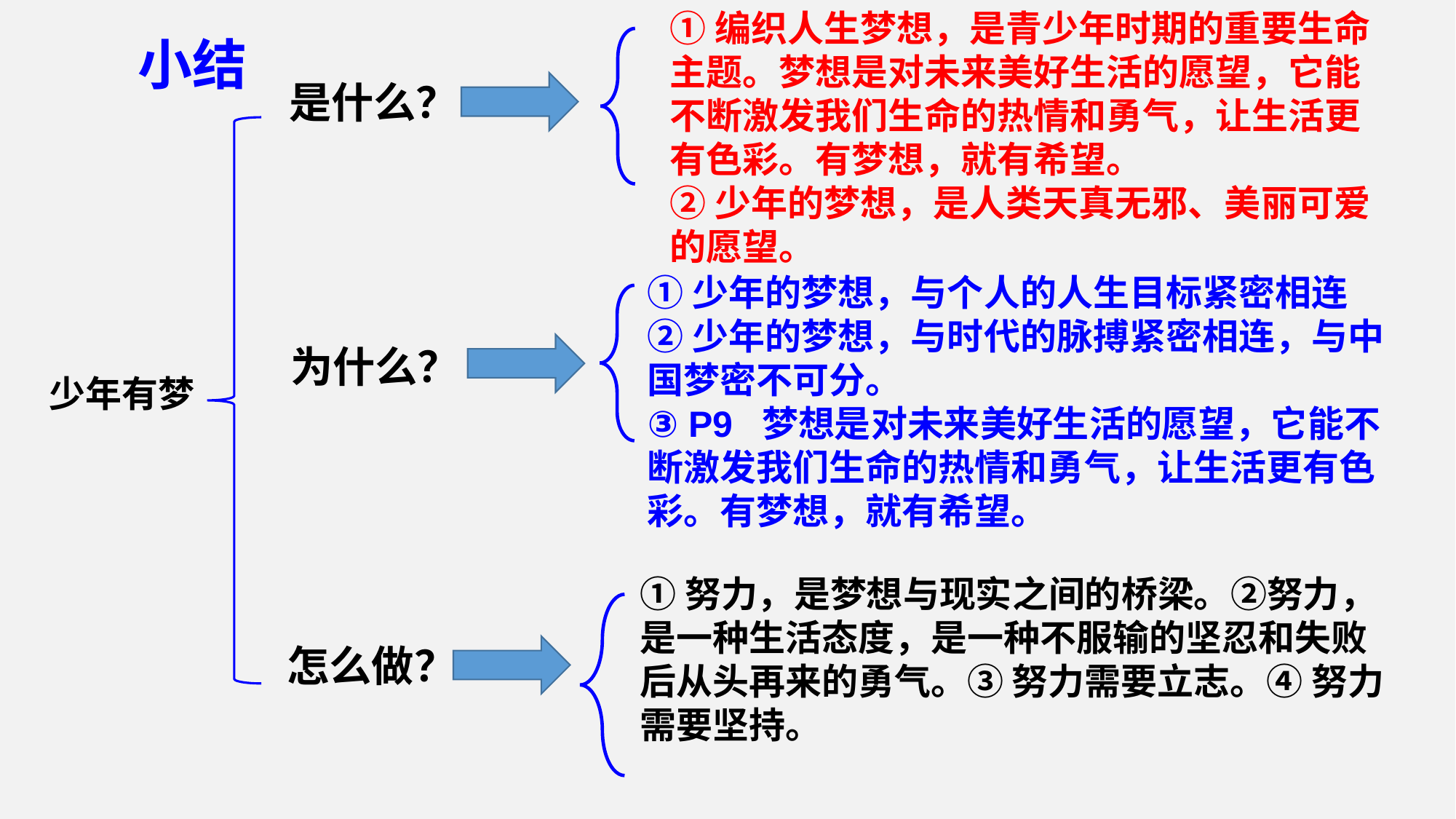

①编织人生梦想，是青少年时期的重要生命主题。梦想是对未来美好生活的愿望，它能不断激发我们生命的热情和勇气，让生活更有色彩。有梦想，就有希望。
②少年的梦想，是人类天真无邪、美丽可爱的愿望。

小结

是什么？

①少年的梦想，与个人的人生目标紧密相连
②少年的梦想，与时代的脉搏紧密相连，与中国梦密不可分。
③ P9  梦想是对未来美好生活的愿望，它能不断激发我们生命的热情和勇气，让生活更有色彩。有梦想，就有希望。

为什么？
少年有梦
①努力，是梦想与现实之间的桥梁。②努力，是一种生活态度，是一种不服输的坚忍和失败后从头再来的勇气。③ 努力需要立志。④ 努力需要坚持。

怎么做？